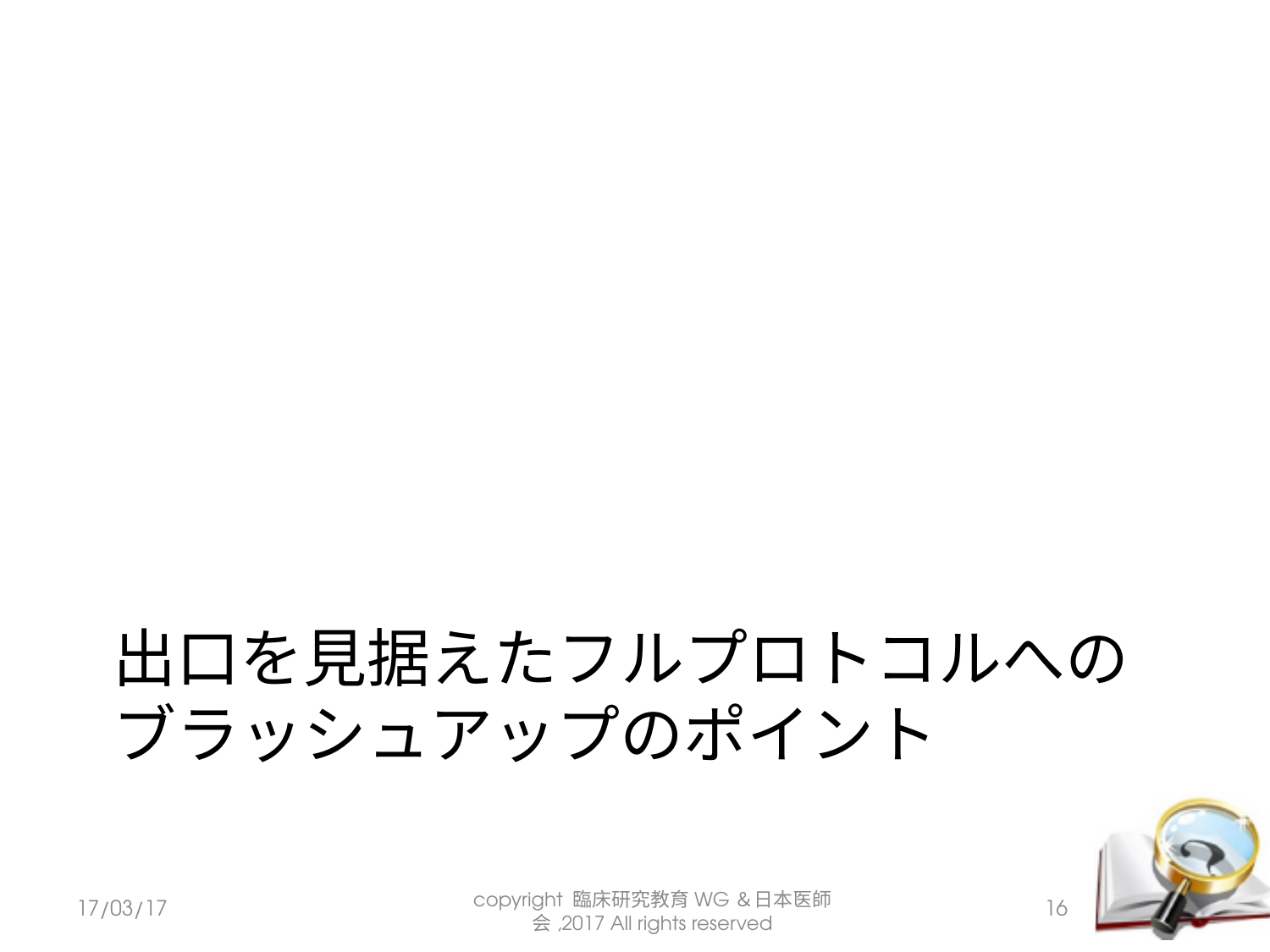

# 出口を見据えたフルプロトコルへのブラッシュアップのポイント
17/03/17
copyright 臨床研究教育WG＆日本医師会,2017 All rights reserved
16